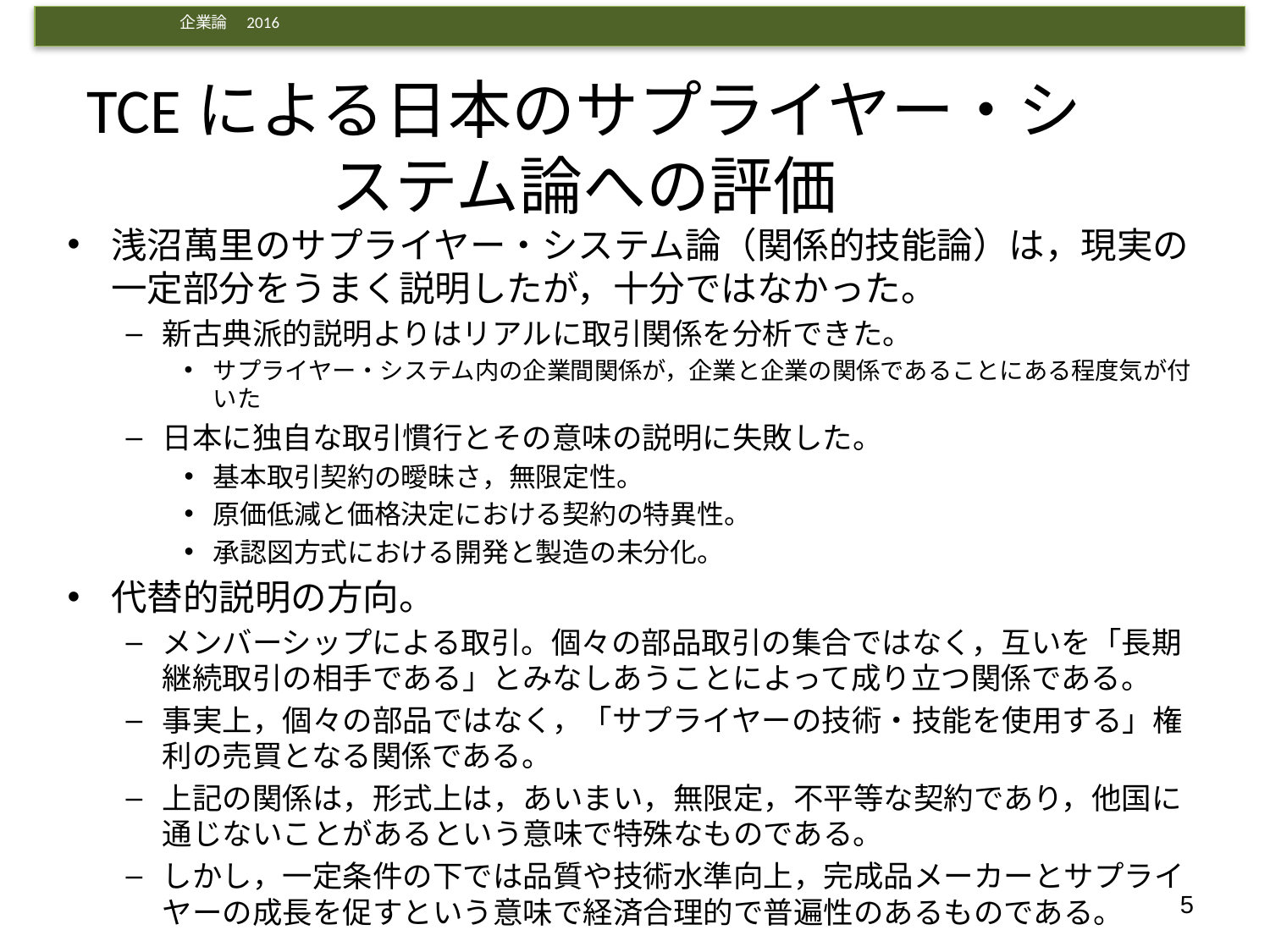

# TCEによる日本のサプライヤー・システム論への評価
浅沼萬里のサプライヤー・システム論（関係的技能論）は，現実の一定部分をうまく説明したが，十分ではなかった。
新古典派的説明よりはリアルに取引関係を分析できた。
サプライヤー・システム内の企業間関係が，企業と企業の関係であることにある程度気が付いた
日本に独自な取引慣行とその意味の説明に失敗した。
基本取引契約の曖昧さ，無限定性。
原価低減と価格決定における契約の特異性。
承認図方式における開発と製造の未分化。
代替的説明の方向。
メンバーシップによる取引。個々の部品取引の集合ではなく，互いを「長期継続取引の相手である」とみなしあうことによって成り立つ関係である。
事実上，個々の部品ではなく，「サプライヤーの技術・技能を使用する」権利の売買となる関係である。
上記の関係は，形式上は，あいまい，無限定，不平等な契約であり，他国に通じないことがあるという意味で特殊なものである。
しかし，一定条件の下では品質や技術水準向上，完成品メーカーとサプライヤーの成長を促すという意味で経済合理的で普遍性のあるものである。
5